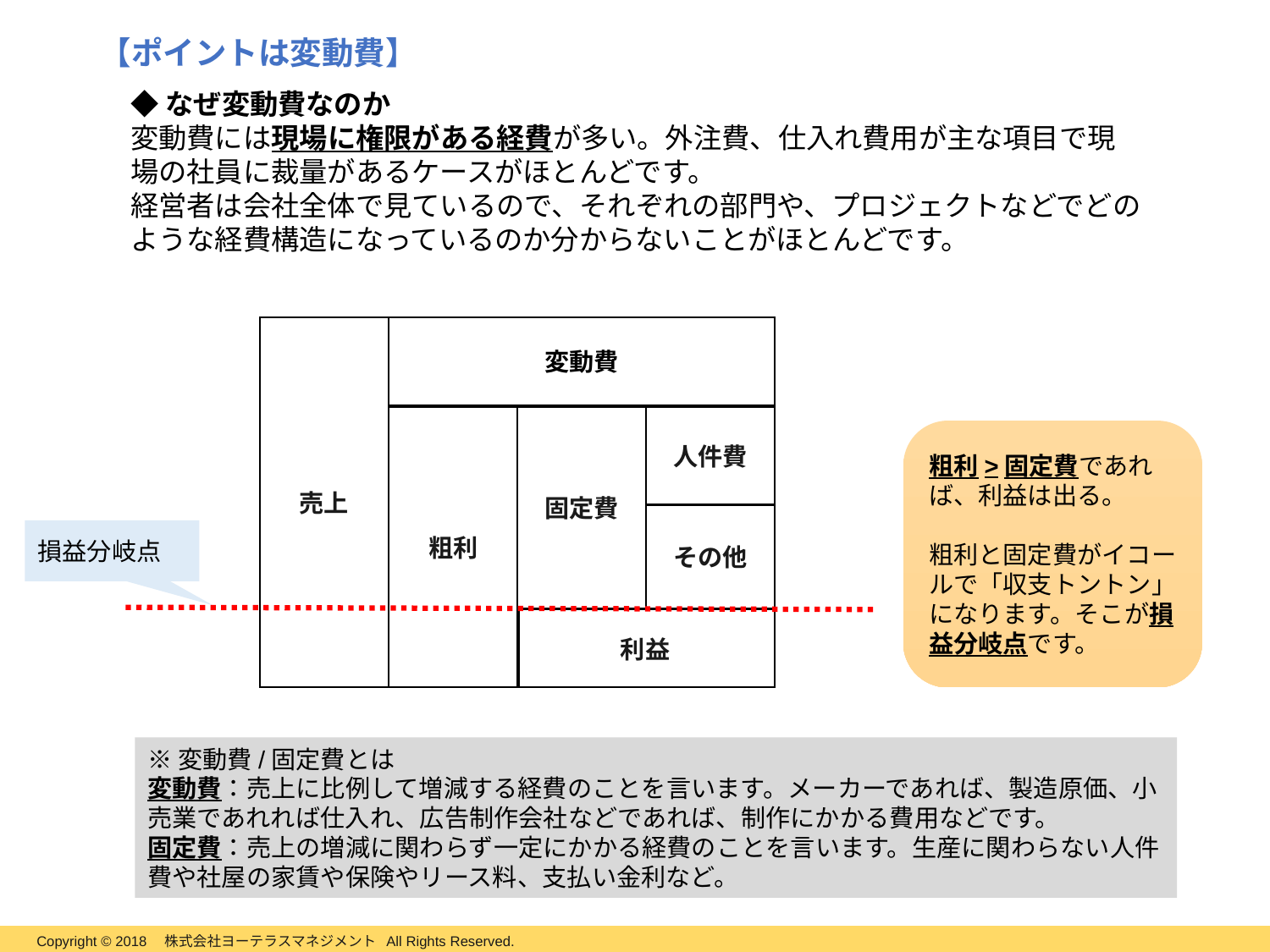

【ポイントは変動費】
◆なぜ変動費なのか
変動費には現場に権限がある経費が多い。外注費、仕入れ費用が主な項目で現場の社員に裁量があるケースがほとんどです。
経営者は会社全体で見ているので、それぞれの部門や、プロジェクトなどでどのような経費構造になっているのか分からないことがほとんどです。

変動費

人件費
売上
固定費

粗利
その他

利益
粗利>固定費であれば、利益は出る。

粗利と固定費がイコールで「収支トントン」になります。そこが損益分岐点です。
損益分岐点
※変動費/固定費とは
変動費：売上に比例して増減する経費のことを言います。メーカーであれば、製造原価、小売業であれれば仕入れ、広告制作会社などであれば、制作にかかる費用などです。
固定費：売上の増減に関わらず一定にかかる経費のことを言います。生産に関わらない人件費や社屋の家賃や保険やリース料、支払い金利など。